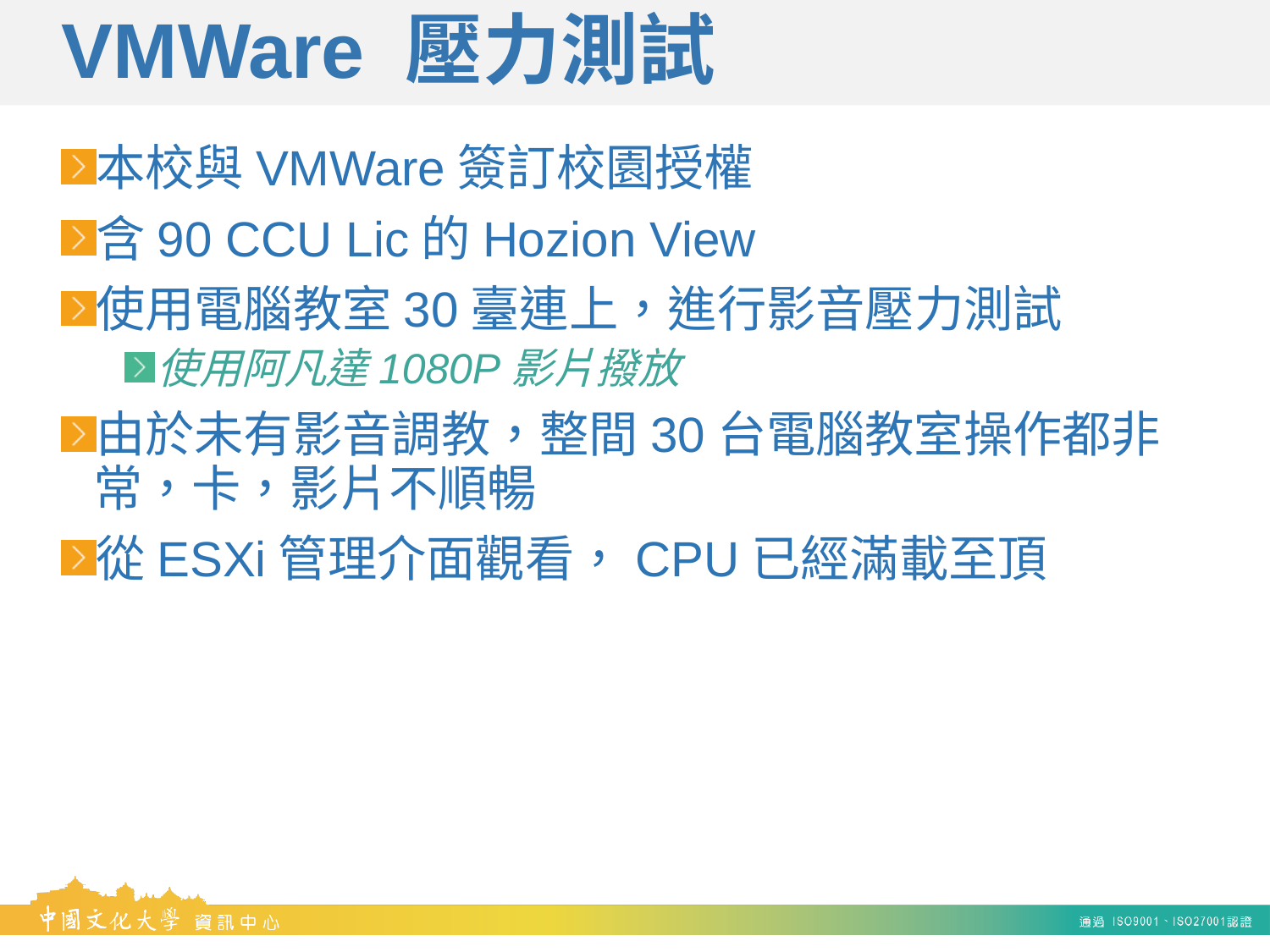

# VMWare 壓力測試
本校與VMWare簽訂校園授權
含90 CCU Lic的Hozion View
使用電腦教室30臺連上，進行影音壓力測試
使用阿凡達1080P影片撥放
由於未有影音調教，整間30台電腦教室操作都非常，卡，影片不順暢
從ESXi管理介面觀看，CPU已經滿載至頂